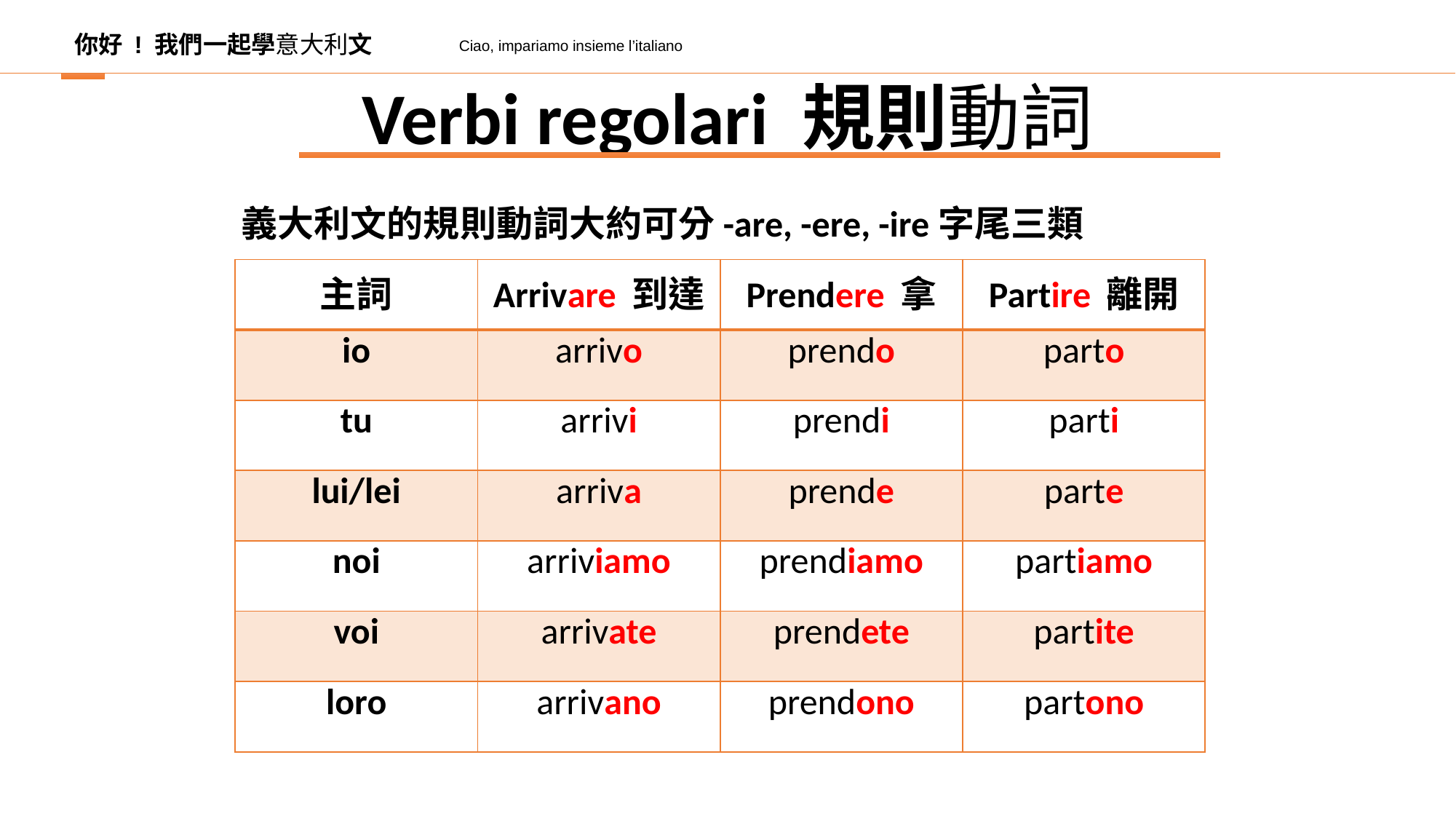

你好 ! 我們一起學意大利文
Ciao, impariamo insieme l’italiano

Verbi regolari 規則動詞

義大利文的規則動詞大約可分-are, -ere, -ire字尾三類
| 主詞 | Arrivare 到達 | Prendere 拿 | Partire 離開 |
| --- | --- | --- | --- |
| io | arrivo | prendo | parto |
| tu | arrivi | prendi | parti |
| lui/lei | arriva | prende | parte |
| noi | arriviamo | prendiamo | partiamo |
| voi | arrivate | prendete | partite |
| loro | arrivano | prendono | partono |